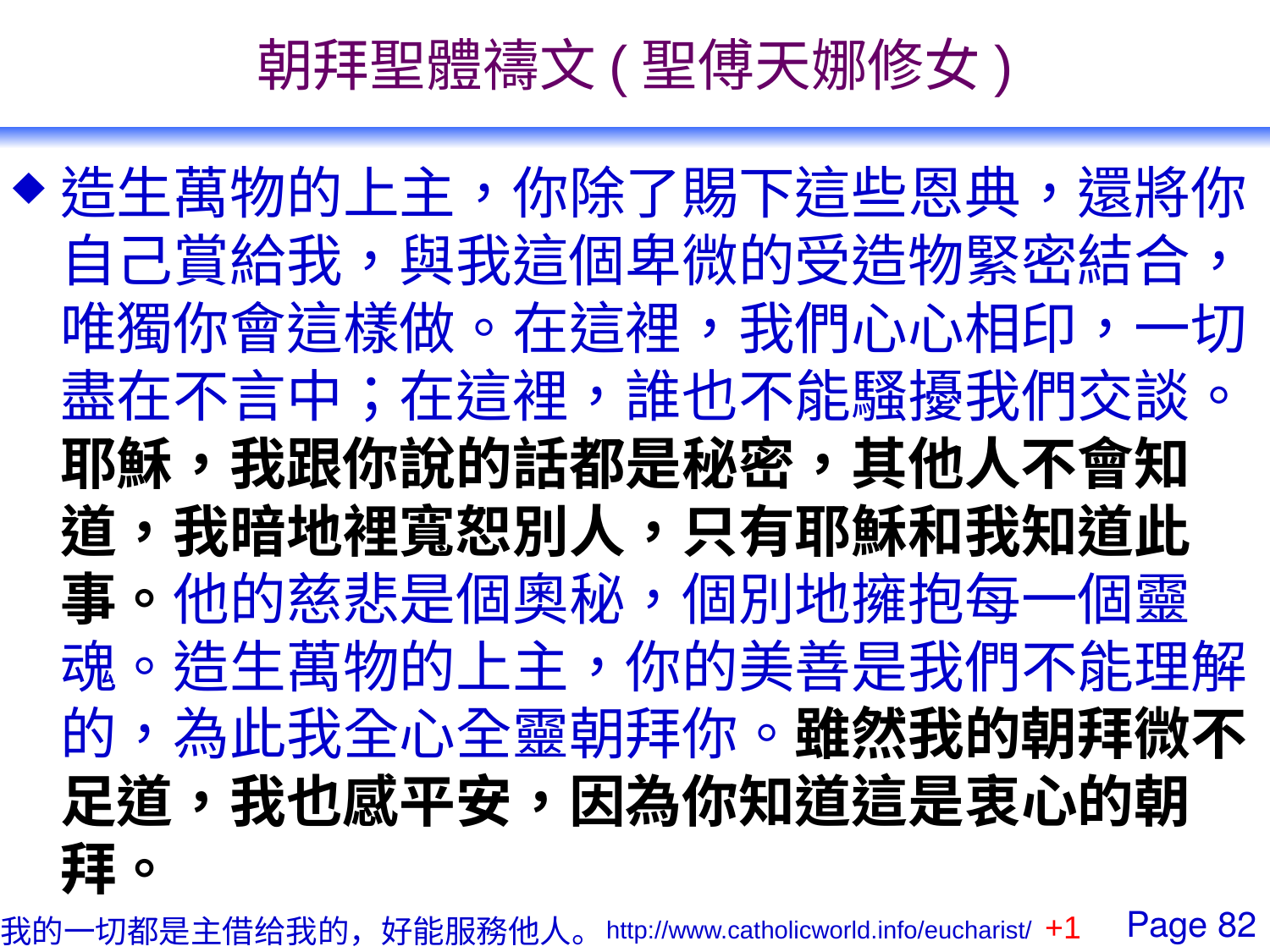

# 朝拜聖體禱文(聖傅天娜修女)
造生萬物的上主，你除了賜下這些恩典，還將你自己賞給我，與我這個卑微的受造物緊密結合，唯獨你會這樣做。在這裡，我們心心相印，一切盡在不言中；在這裡，誰也不能騷擾我們交談。耶穌，我跟你說的話都是秘密，其他人不會知道，我暗地裡寬恕別人，只有耶穌和我知道此事。他的慈悲是個奧秘，個別地擁抱每一個靈魂。造生萬物的上主，你的美善是我們不能理解的，為此我全心全靈朝拜你。雖然我的朝拜微不足道，我也感平安，因為你知道這是衷心的朝拜。
+1